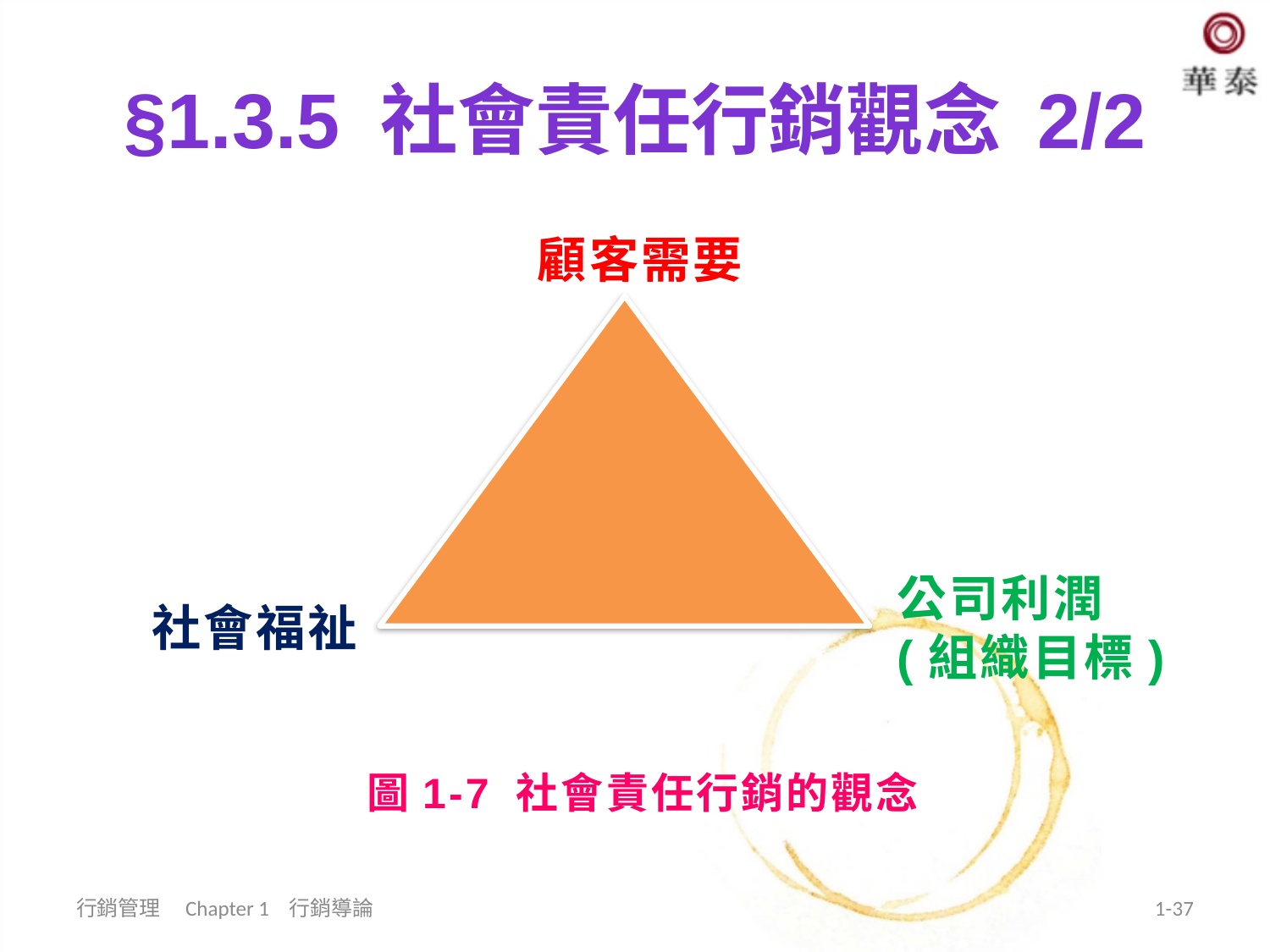

# §1.3.5 社會責任行銷觀念 2/2
顧客需要

公司利潤
(組織目標)
社會福祉
圖1-7 社會責任行銷的觀念
行銷管理   Chapter 1   行銷導論
1-37